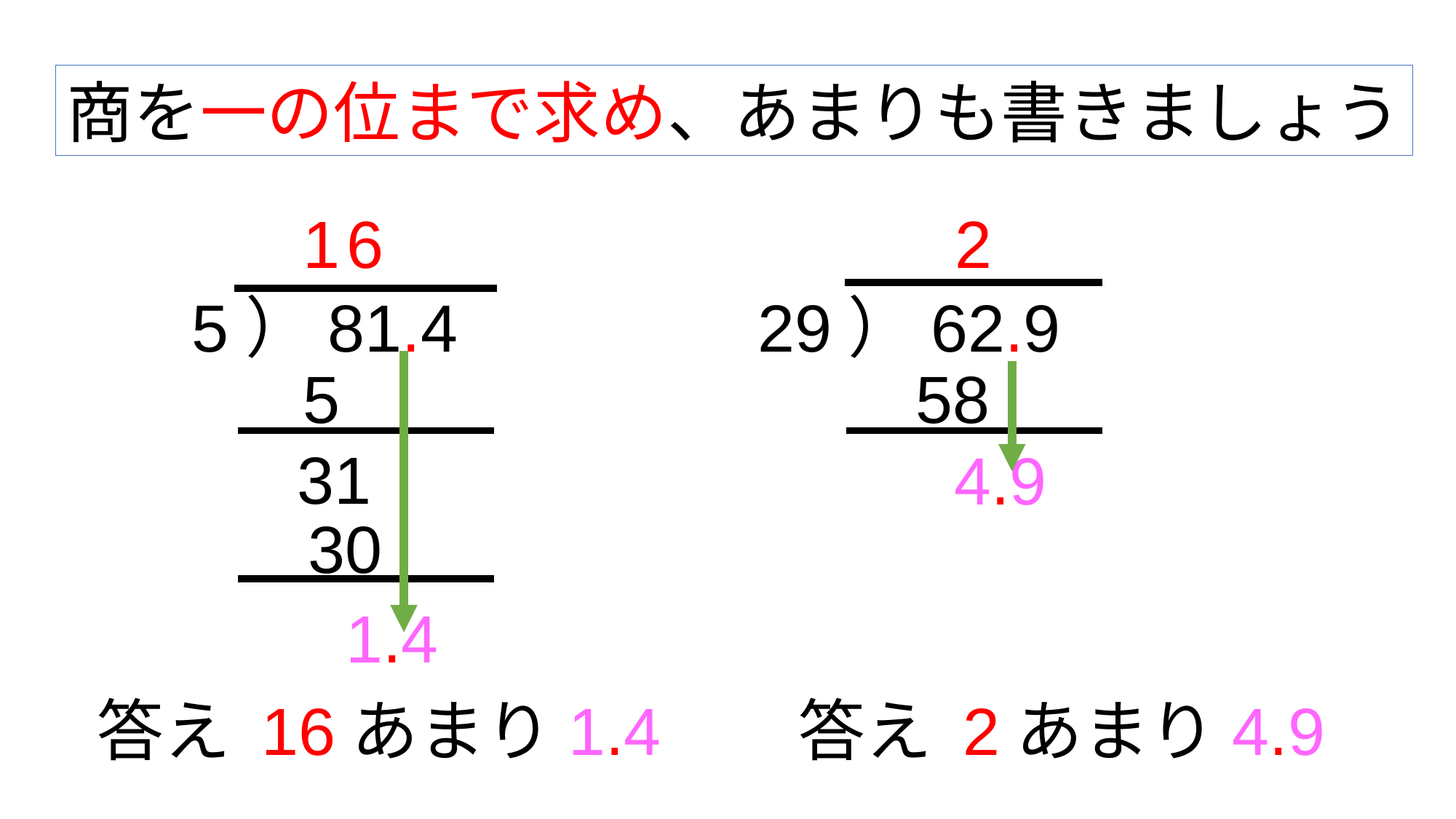

商を一の位まで求め、あまりも書きましょう
1
6
2
5）81.4
29）62.9
5
58
31
4.9
30
1.4
答え 16あまり1.4
答え 2あまり4.9